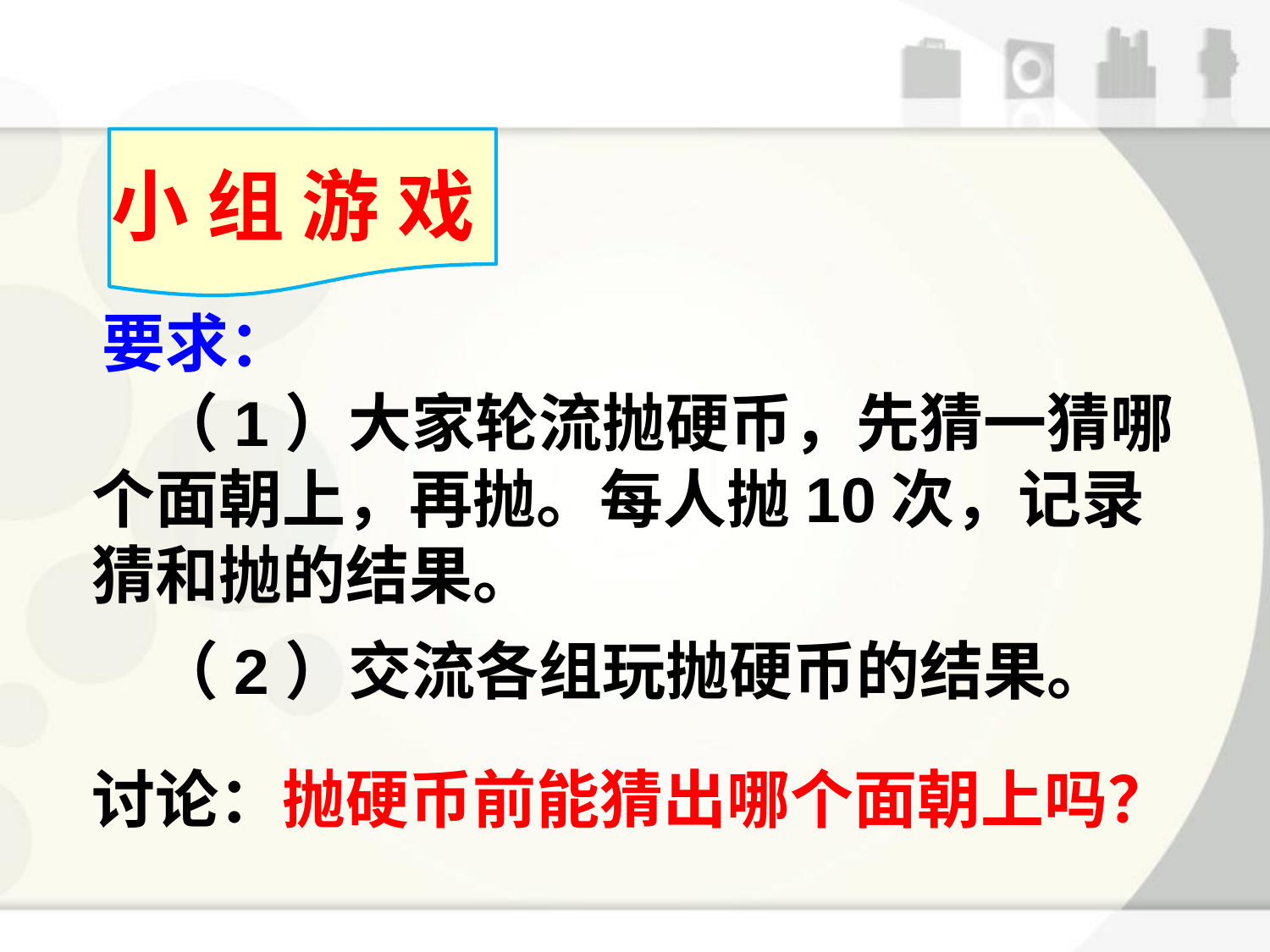

小 组 游 戏
要求：
（1）大家轮流抛硬币，先猜一猜哪个面朝上，再抛。每人抛10次，记录猜和抛的结果。
（2）交流各组玩抛硬币的结果。
讨论：抛硬币前能猜出哪个面朝上吗？